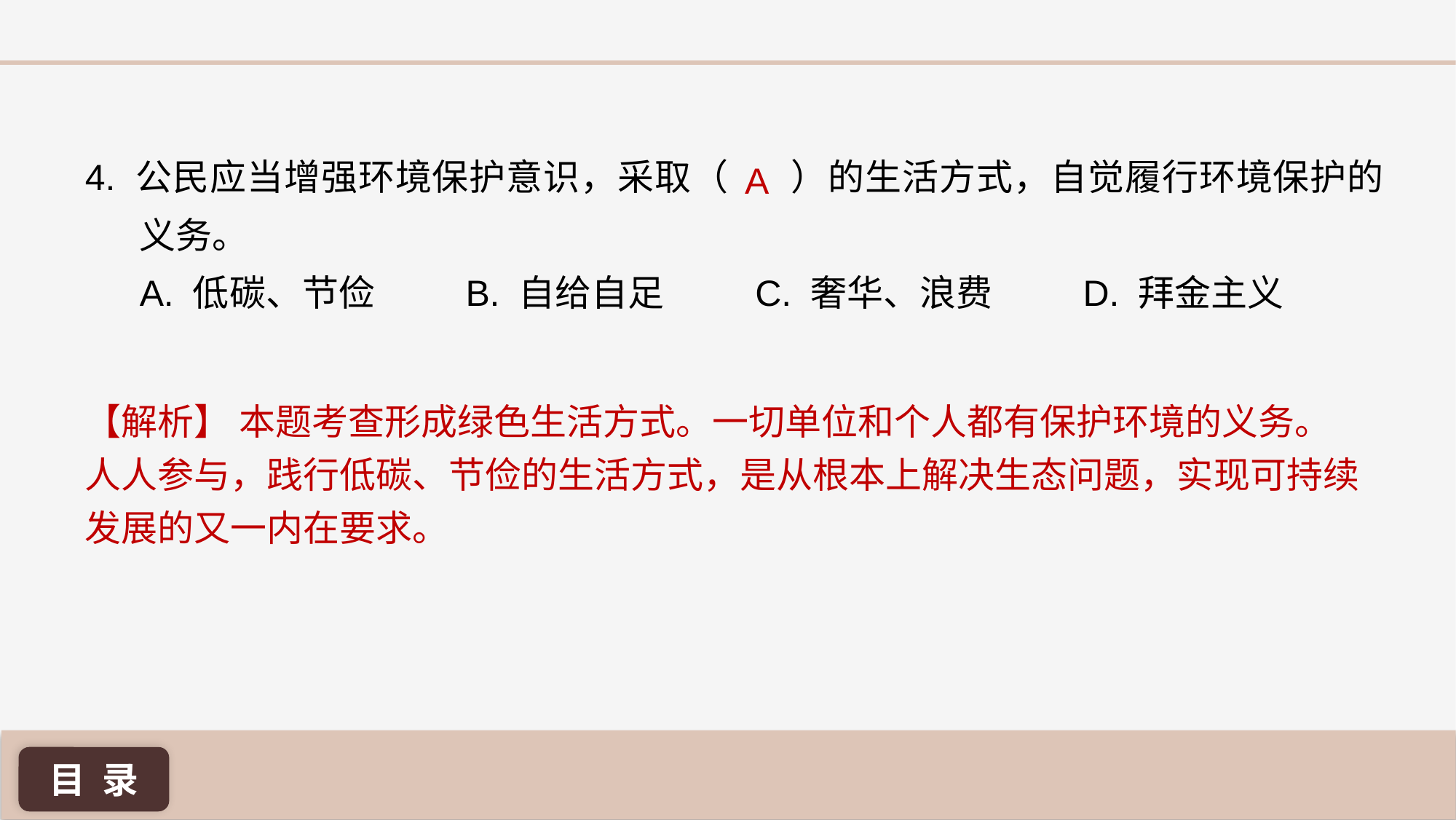

4. 公民应当增强环境保护意识，采取（       ）的生活方式，自觉履行环境保护的义务。
A. 低碳、节俭          B. 自给自足          C. 奢华、浪费          D. 拜金主义
A
【解析】 本题考查形成绿色生活方式。一切单位和个人都有保护环境的义务。人人参与，践行低碳、节俭的生活方式，是从根本上解决生态问题，实现可持续发展的又一内在要求。